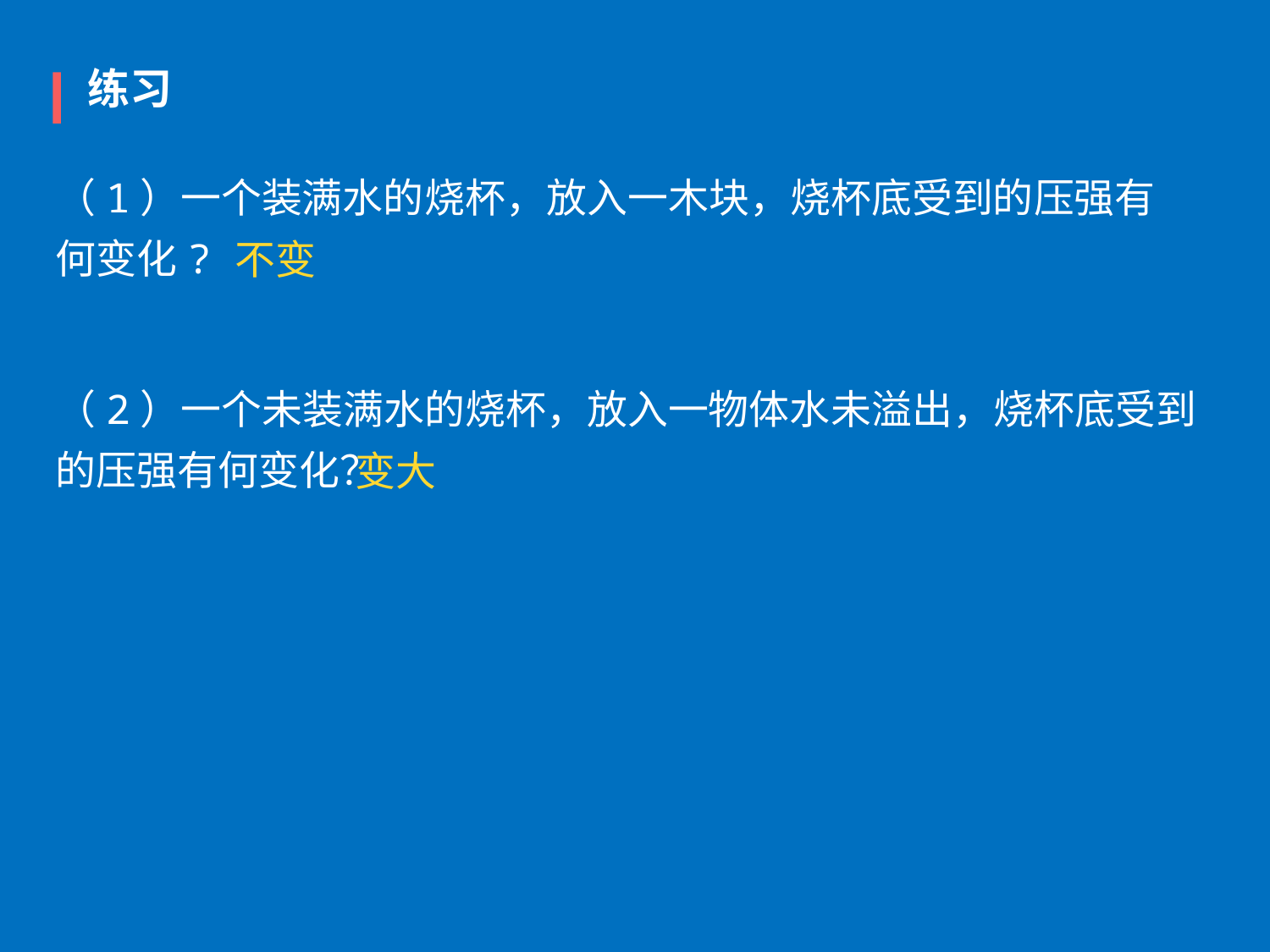

练习

（1）一个装满水的烧杯，放入一木块，烧杯底受到的压强有何变化?
不变
（2）一个未装满水的烧杯，放入一物体水未溢出，烧杯底受到的压强有何变化？
变大